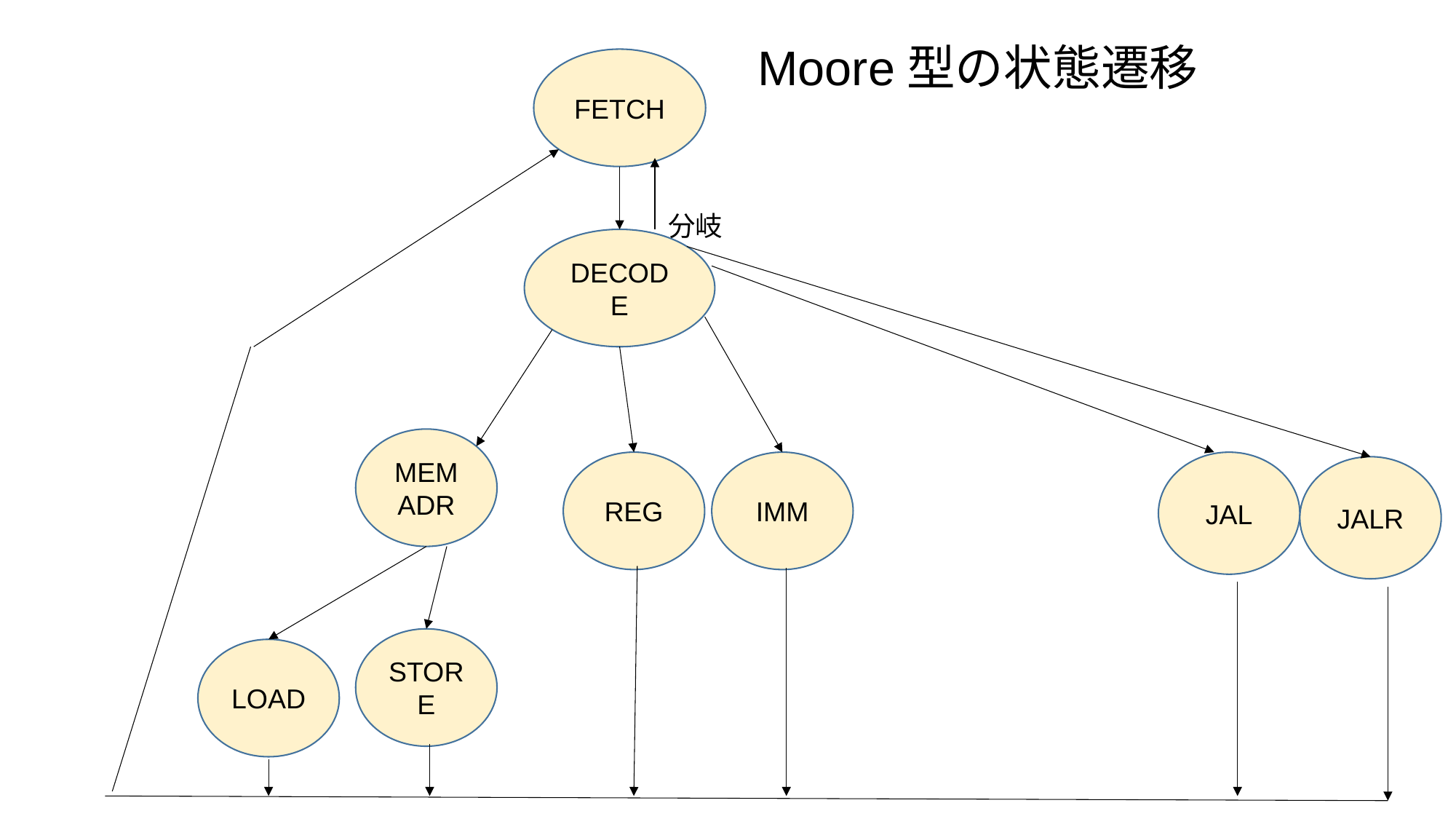

Moore型の状態遷移
FETCH
分岐
DECODE
MEMADR
REG
IMM
JAL
JALR
STORE
LOAD